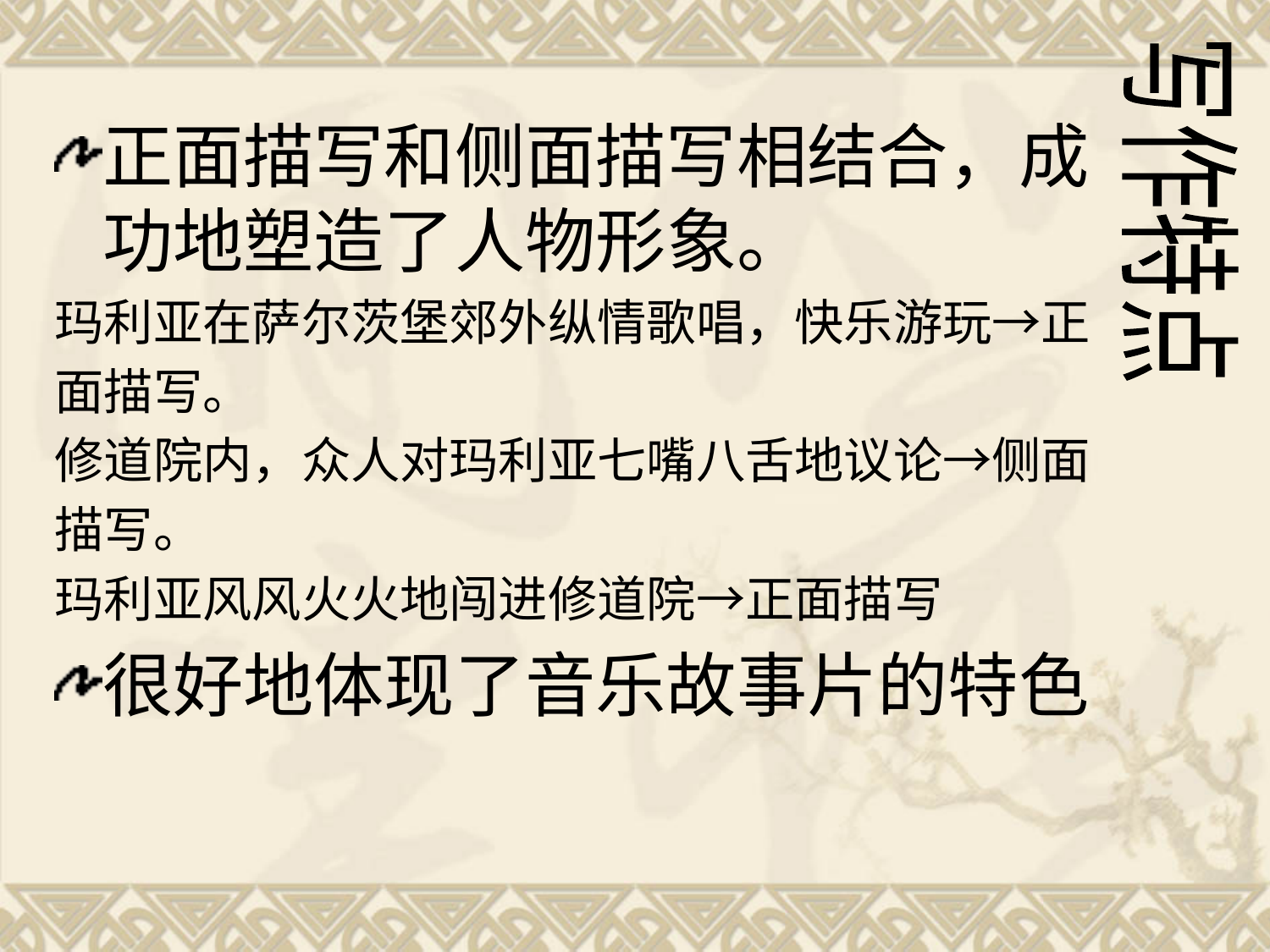

正面描写和侧面描写相结合，成功地塑造了人物形象。
玛利亚在萨尔茨堡郊外纵情歌唱，快乐游玩→正
面描写。
修道院内，众人对玛利亚七嘴八舌地议论→侧面
描写。
玛利亚风风火火地闯进修道院→正面描写
很好地体现了音乐故事片的特色

写作特点